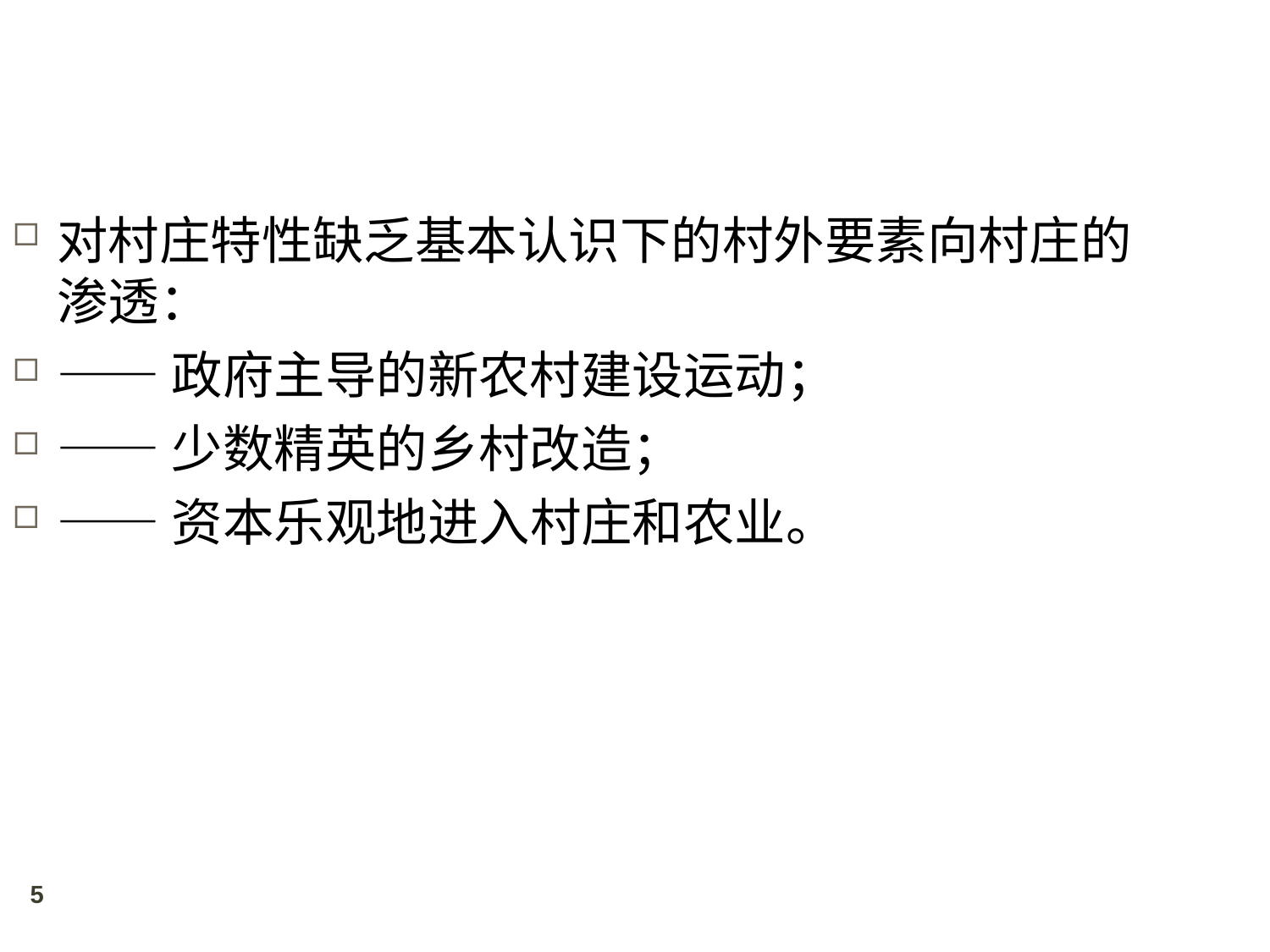

对村庄特性缺乏基本认识下的村外要素向村庄的渗透：
——政府主导的新农村建设运动；
——少数精英的乡村改造；
——资本乐观地进入村庄和农业。

5